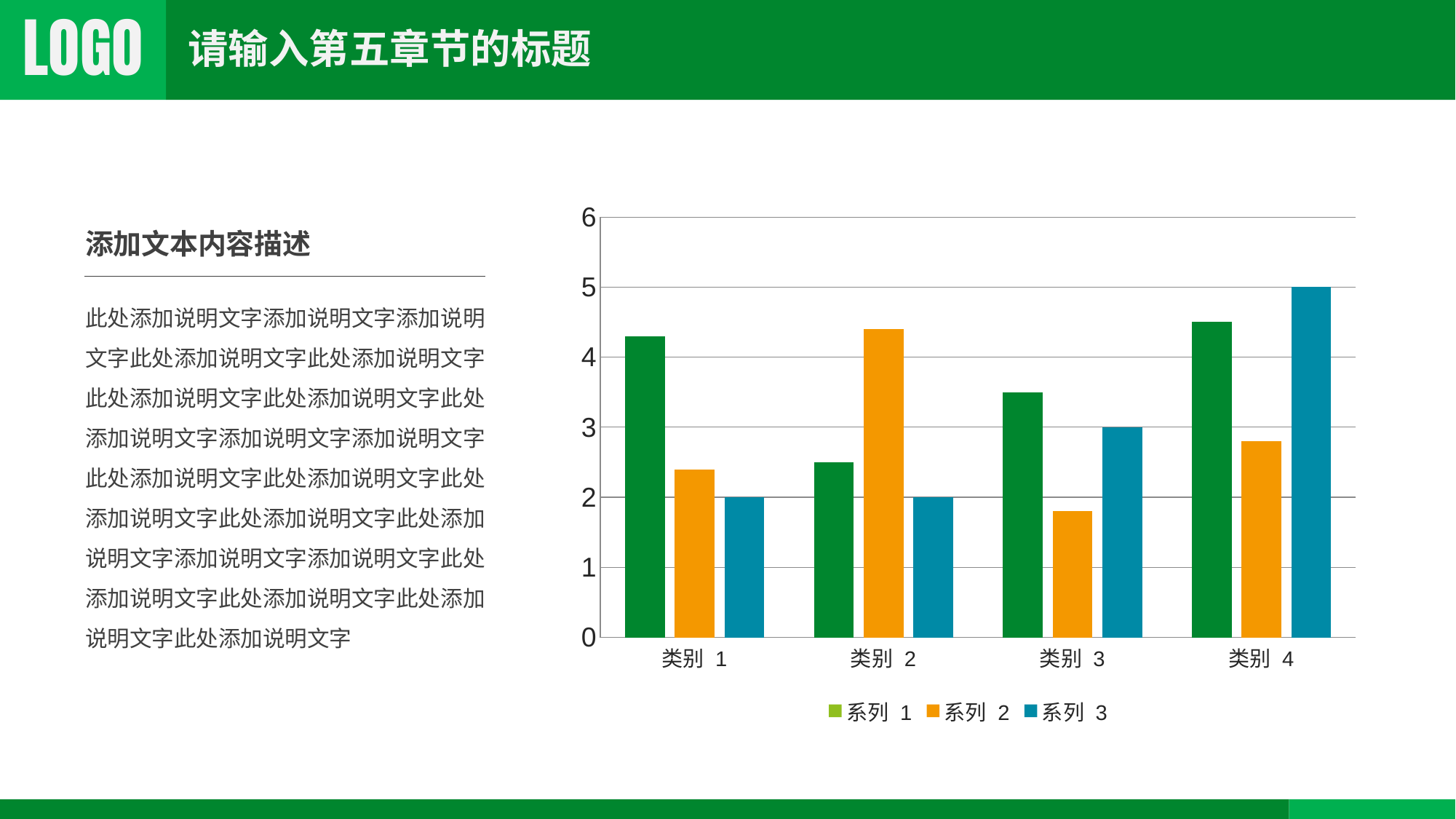

### Chart

| Category | 系列 1 | 系列 2 | 系列 3 |
|---|---|---|---|
| 类别 1 | 4.3 | 2.4 | 2.0 |
| 类别 2 | 2.5 | 4.4 | 2.0 |
| 类别 3 | 3.5 | 1.8 | 3.0 |
| 类别 4 | 4.5 | 2.8 | 5.0 |
添加文本内容描述
此处添加说明文字添加说明文字添加说明文字此处添加说明文字此处添加说明文字此处添加说明文字此处添加说明文字此处添加说明文字添加说明文字添加说明文字此处添加说明文字此处添加说明文字此处添加说明文字此处添加说明文字此处添加说明文字添加说明文字添加说明文字此处添加说明文字此处添加说明文字此处添加说明文字此处添加说明文字